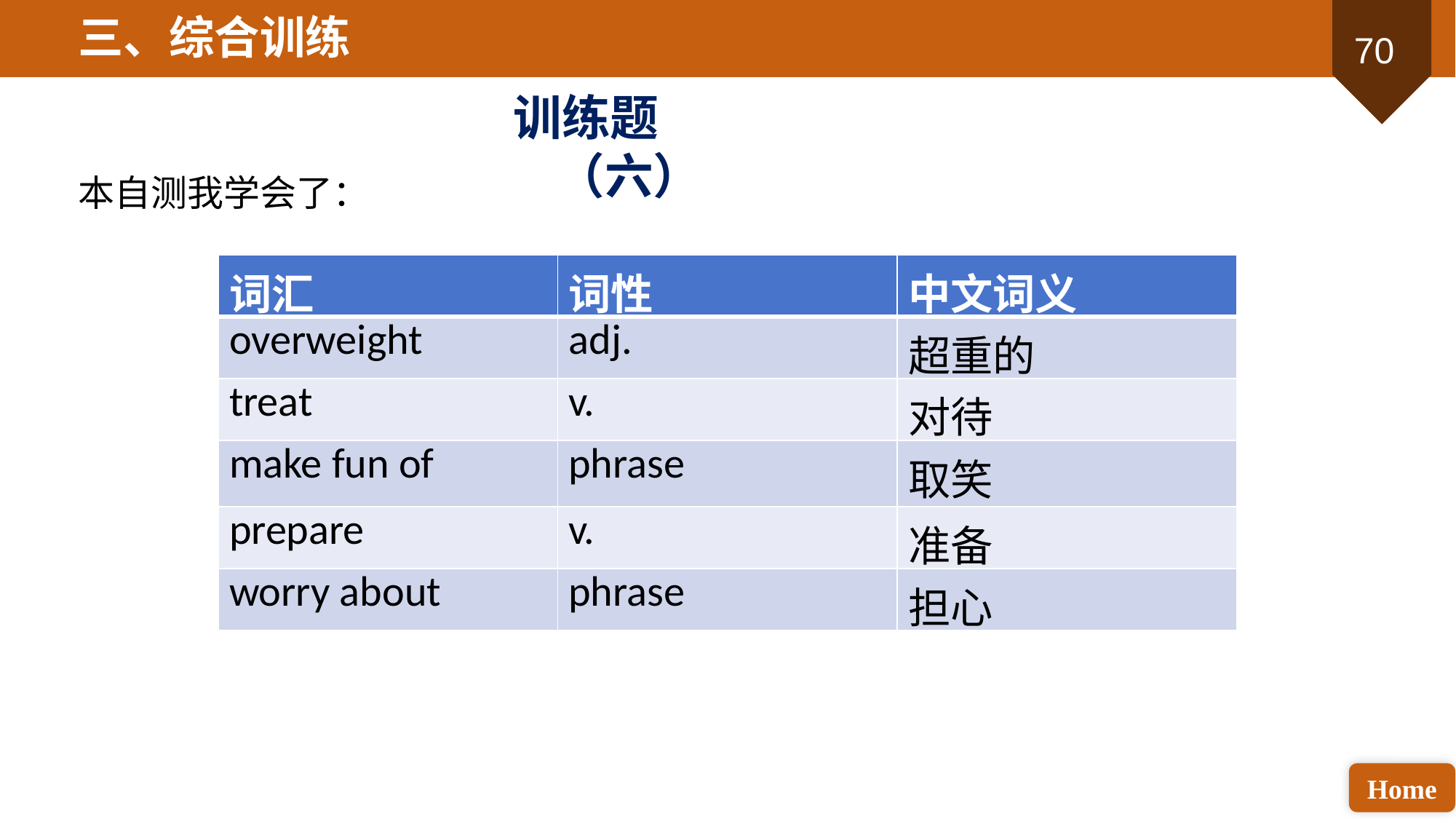

三、综合训练
训练题（六）
本自测我学会了：

| 词汇 | 词性 | 中文词义 |
| --- | --- | --- |
| overweight | adj. | 超重的 |
| treat | v. | 对待 |
| make fun of | phrase | 取笑 |
| prepare | v. | 准备 |
| worry about | phrase | 担心 |